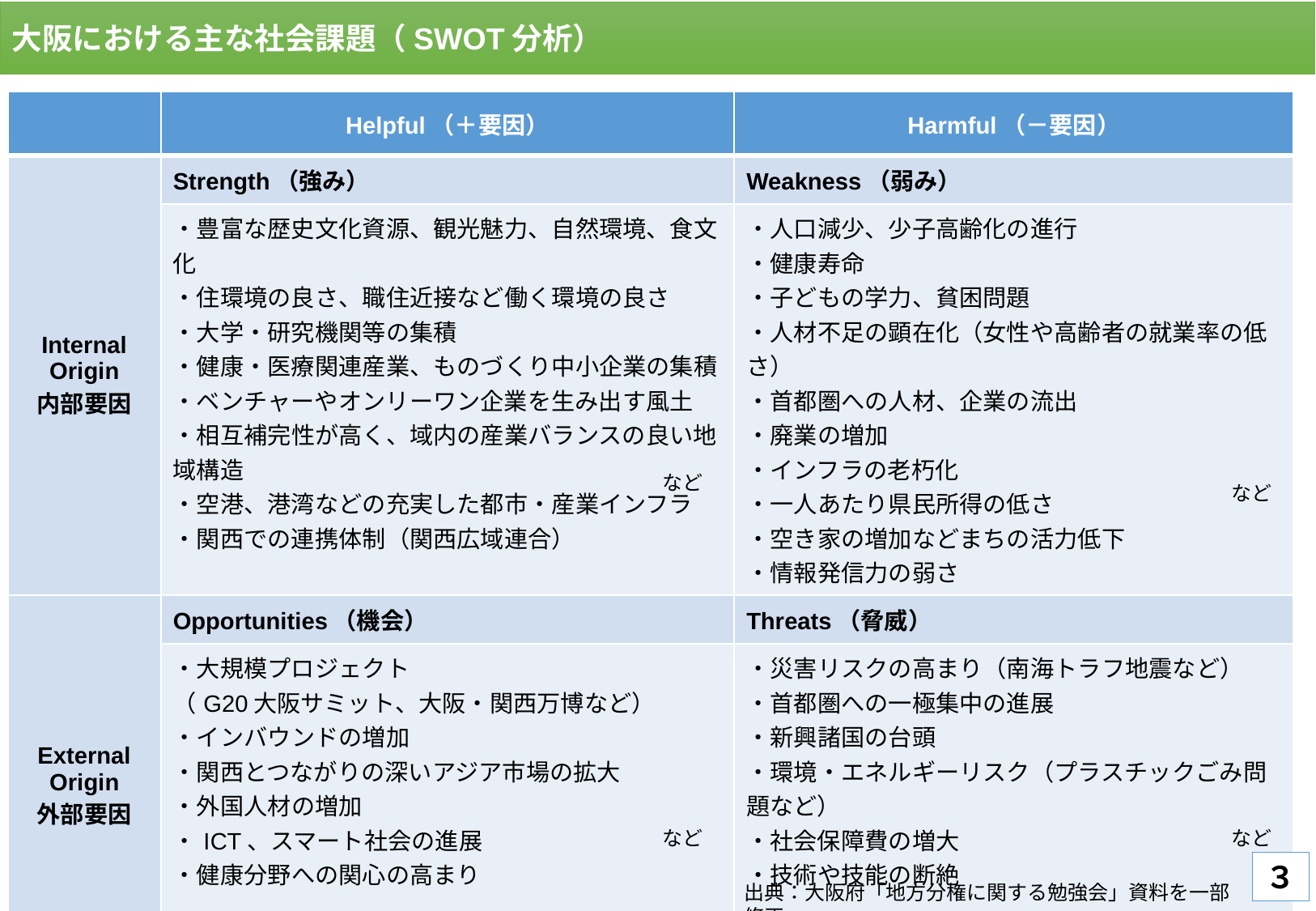

大阪における主な社会課題（SWOT分析）
|  | Helpful（＋要因） | Harmful（－要因） |
| --- | --- | --- |
| Internal Origin 内部要因 | Strength（強み） | Weakness（弱み） |
|  | ・豊富な歴史⽂化資源、観光魅⼒、⾃然環境、食文化 ・住環境の良さ、職住近接など働く環境の良さ ・大学・研究機関等の集積 ・健康・医療関連産業、ものづくり中⼩企業の集積 ・ベンチャーやオンリーワン企業を生み出す風土 ・相互補完性が⾼く、域内の産業バランスの良い地域構造 ・空港、港湾などの充実した都市・産業インフラ ・関⻄での連携体制（関⻄広域連合） | ・⼈⼝減少、少⼦⾼齢化の進⾏ ・健康寿命 ・子どもの学力、貧困問題 ・⼈材不⾜の顕在化（⼥性や⾼齢者の就業率の低さ） ・⾸都圏への⼈材、企業の流出 ・廃業の増加 ・インフラの⽼朽化 ・⼀⼈あたり県⺠所得の低さ ・空き家の増加などまちの活⼒低下 ・情報発信⼒の弱さ |
| External Origin 外部要因 | Opportunities（機会） | Threats（脅威） |
|  | ・大規模プロジェクト （G20⼤阪サミット、⼤阪・関⻄万博など） ・インバウンドの増加 ・関⻄とつながりの深いアジア市場の拡⼤ ・外国人材の増加 ・ICT、スマート社会の進展 ・健康分野への関心の高まり | ・災害リスクの高まり（南海トラフ地震など） ・首都圏への一極集中の進展 ・新興諸国の台頭 ・環境・エネルギーリスク（プラスチックごみ問題など） ・社会保障費の増大 ・技術や技能の断絶 |
など
など
など
など
３
出典：大阪府「地⽅分権に関する勉強会」資料を一部修正